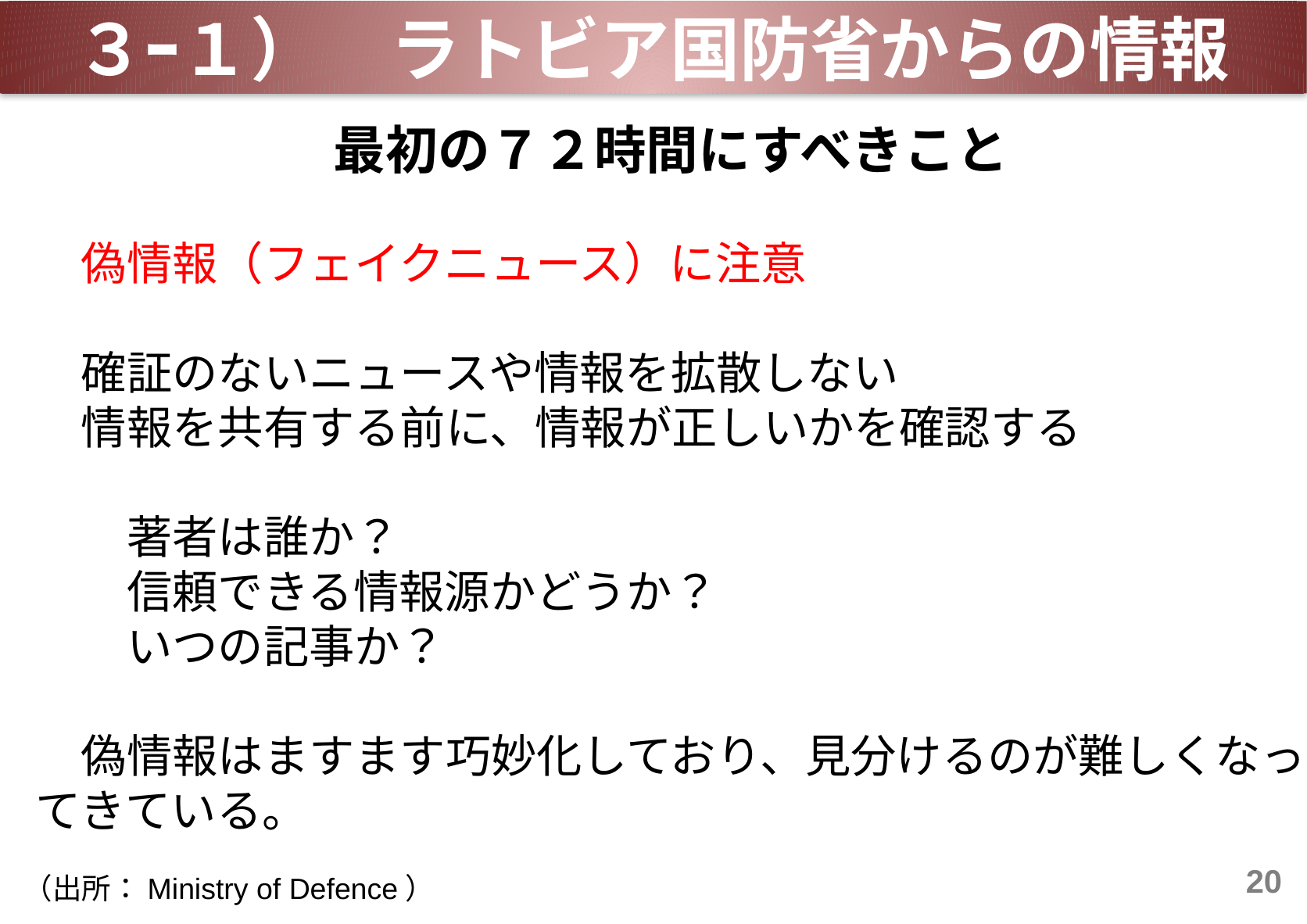

３ｰ１）　ラトビア国防省からの情報
最初の７２時間にすべきこと

　偽情報（フェイクニュース）に注意

　確証のないニュースや情報を拡散しない
　情報を共有する前に、情報が正しいかを確認する

　　著者は誰か？
　　信頼できる情報源かどうか？
　　いつの記事か？

　偽情報はますます巧妙化しており、見分けるのが難しくなってきている。

20
（出所：Ministry of Defence）